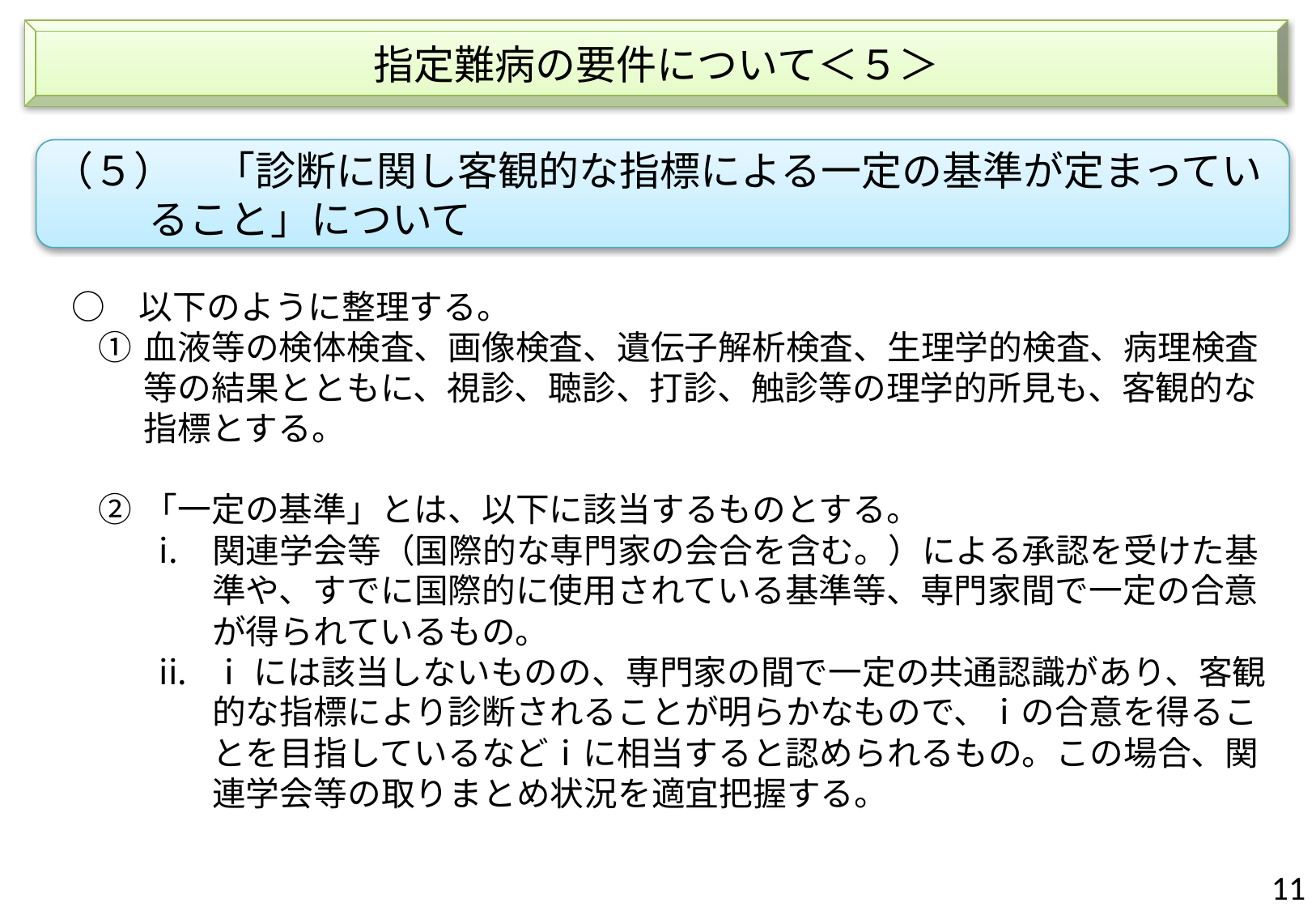

指定難病の要件について＜５＞
（５）　「診断に関し客観的な指標による一定の基準が定まっていること」について

　○　以下のように整理する。
血液等の検体検査、画像検査、遺伝子解析検査、生理学的検査、病理検査等の結果とともに、視診、聴診、打診、触診等の理学的所見も、客観的な指標とする。

「一定の基準」とは、以下に該当するものとする。
関連学会等（国際的な専門家の会合を含む。）による承認を受けた基準や、すでに国際的に使用されている基準等、専門家間で一定の合意が得られているもの。
ⅰには該当しないものの、専門家の間で一定の共通認識があり、客観的な指標により診断されることが明らかなもので、ⅰの合意を得ることを目指しているなどⅰに相当すると認められるもの。この場合、関連学会等の取りまとめ状況を適宜把握する。

11